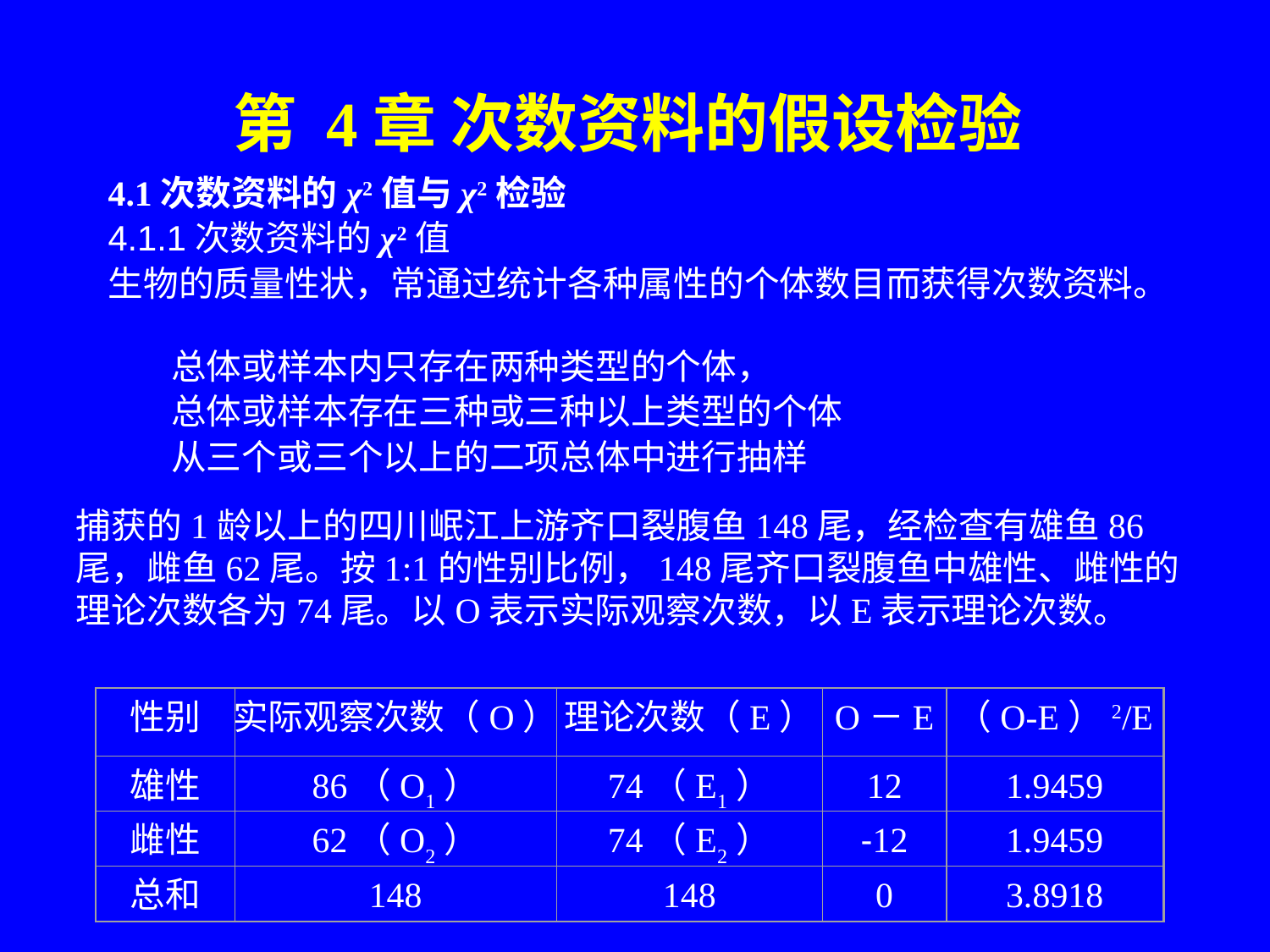

# 第 4章 次数资料的假设检验
4.1次数资料的χ2值与χ2检验
4.1.1次数资料的χ2值
生物的质量性状，常通过统计各种属性的个体数目而获得次数资料。
       总体或样本内只存在两种类型的个体，
       总体或样本存在三种或三种以上类型的个体
       从三个或三个以上的二项总体中进行抽样
捕获的1龄以上的四川岷江上游齐口裂腹鱼148尾，经检查有雄鱼86尾，雌鱼62尾。按1:1的性别比例，148尾齐口裂腹鱼中雄性、雌性的理论次数各为74尾。以O表示实际观察次数，以E表示理论次数。

性别

实际观察次数（O）

理论次数（E）

O－E

（O-E）2/E

雄性

86（O1）

74（E1）

12

1.9459

雌性

62（O2）

74（E2）

-12

1.9459

总和

148

148

0

3.8918